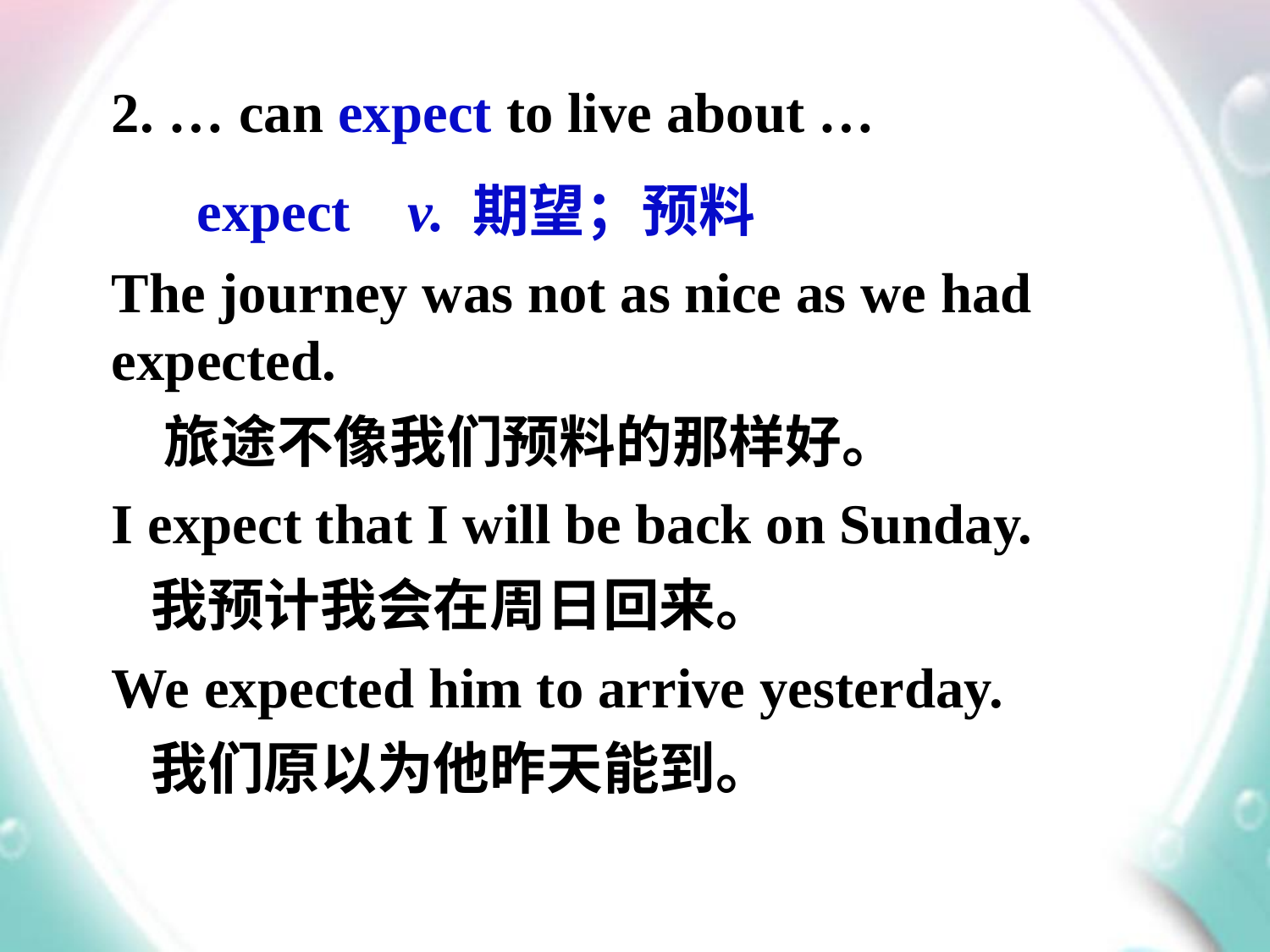

2. … can expect to live about …
      expect    v. 期望；预料
The journey was not as nice as we had expected.
   旅途不像我们预料的那样好。
I expect that I will be back on Sunday.
  我预计我会在周日回来。
We expected him to arrive yesterday.
  我们原以为他昨天能到。